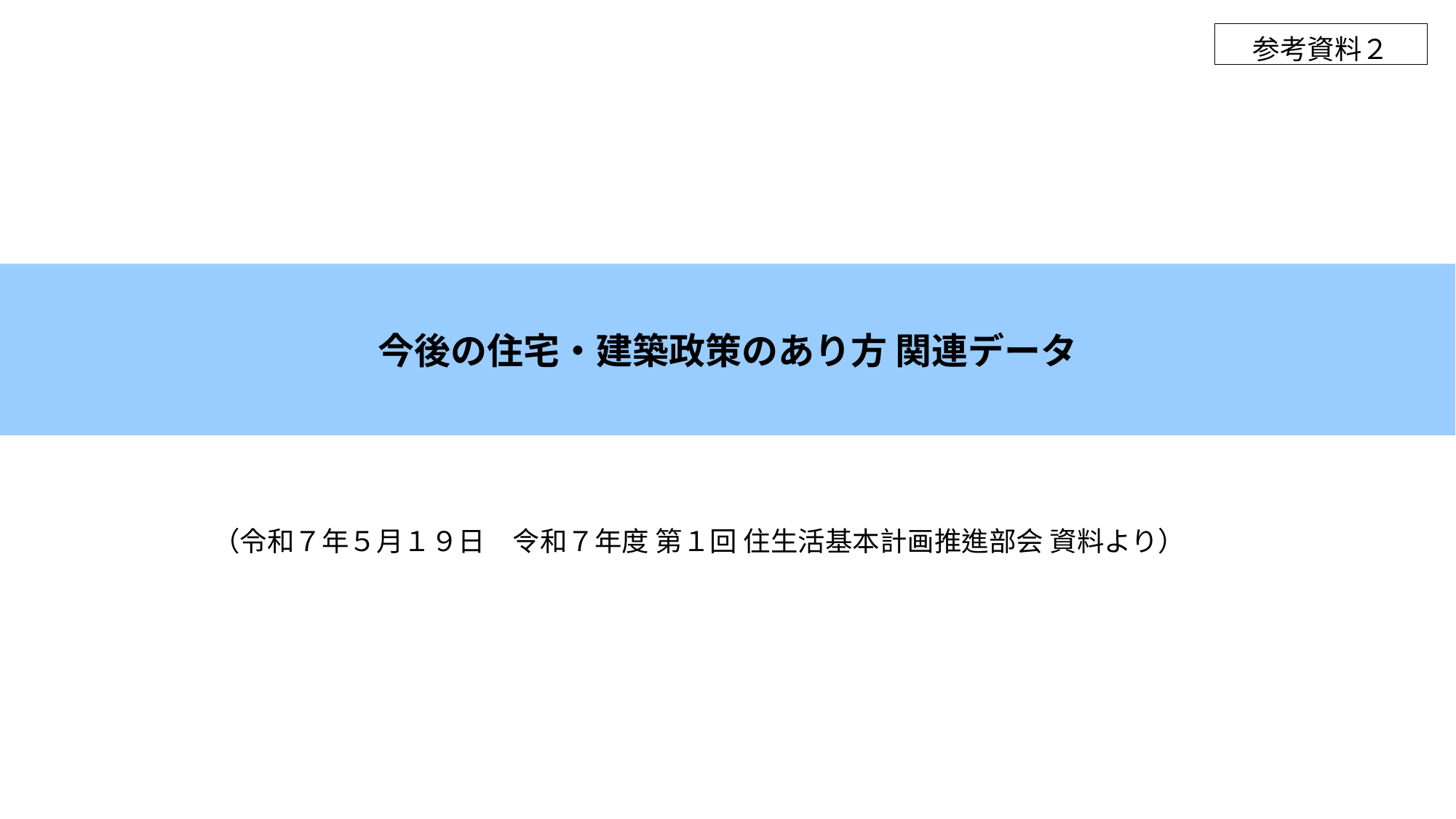

参考資料２
今後の住宅・建築政策のあり方 関連データ
（令和７年５月１９日　令和７年度 第１回 住生活基本計画推進部会 資料より）